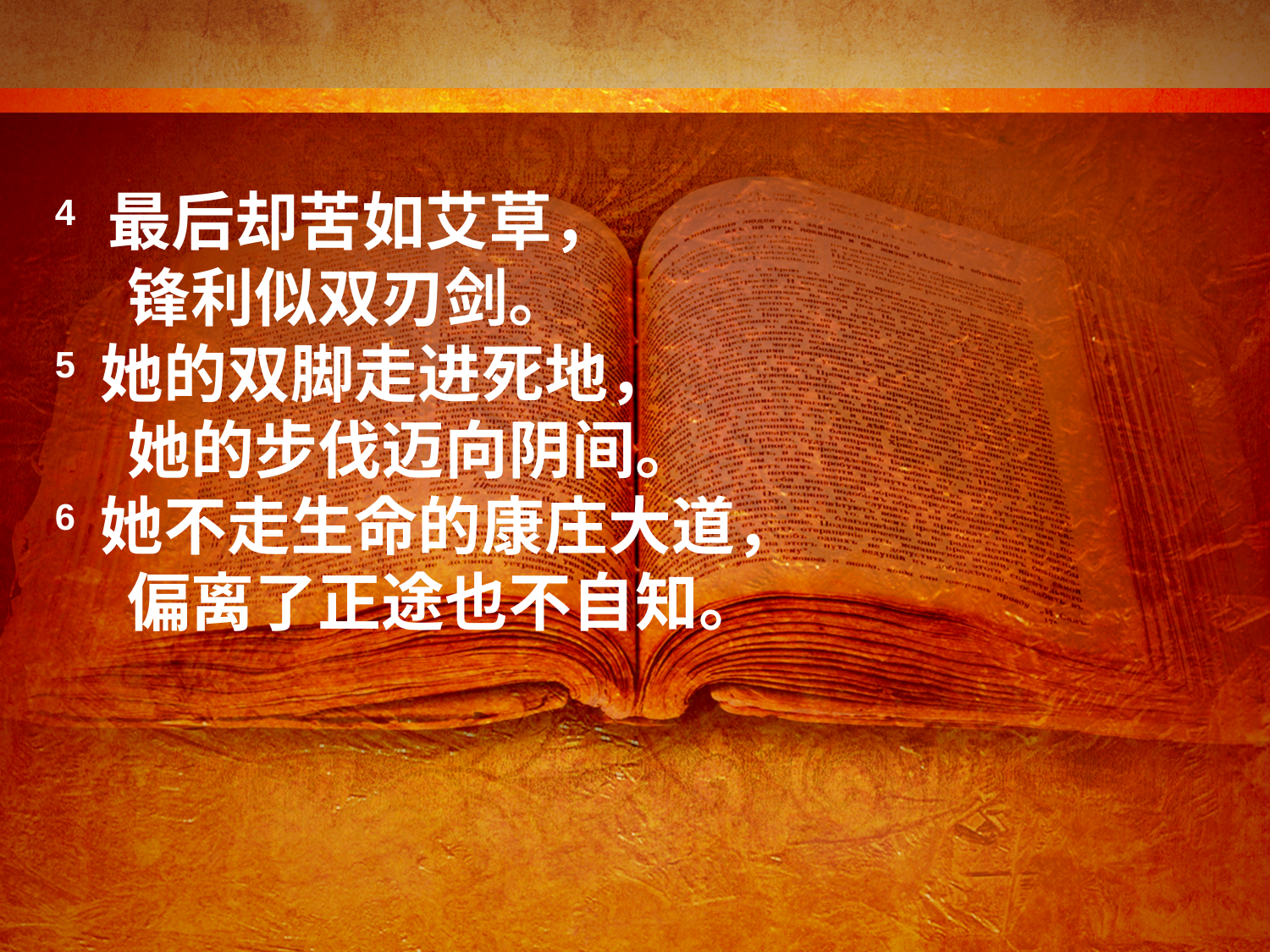

4 最后却苦如艾草，
    锋利似双刃剑。
5 她的双脚走进死地，
    她的步伐迈向阴间。
6 她不走生命的康庄大道，
    偏离了正途也不自知。